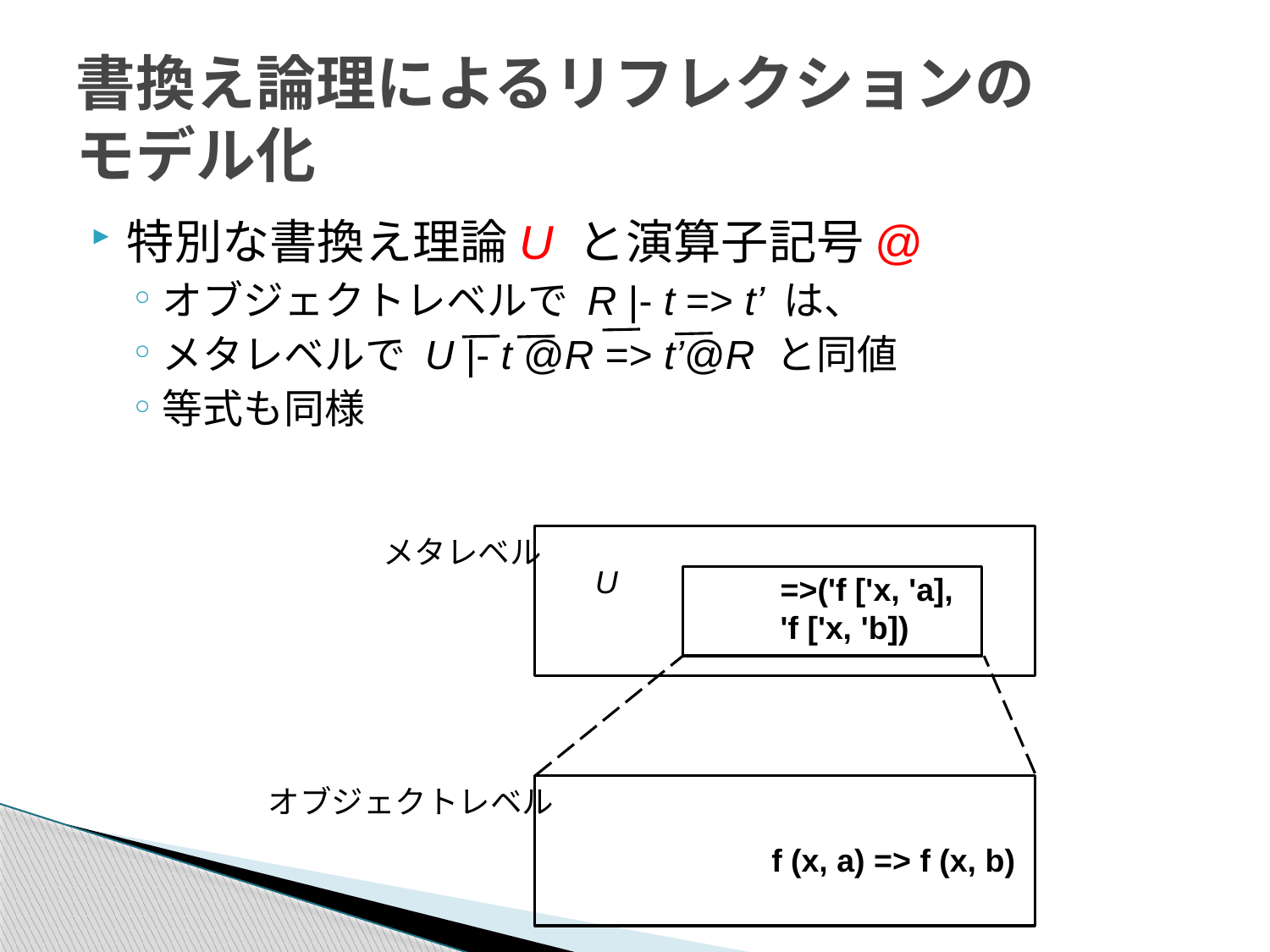

# 書換え論理によるリフレクションの モデル化
特別な書換え理論U と演算子記号@
オブジェクトレベルで R |- t => t’ は、
メタレベルで U |- t @R => t’@R と同値
等式も同様
メタレベル

U
=>('f ['x, 'a],
'f ['x, 'b])

オブジェクトレベル

f (x, a) => f (x, b)